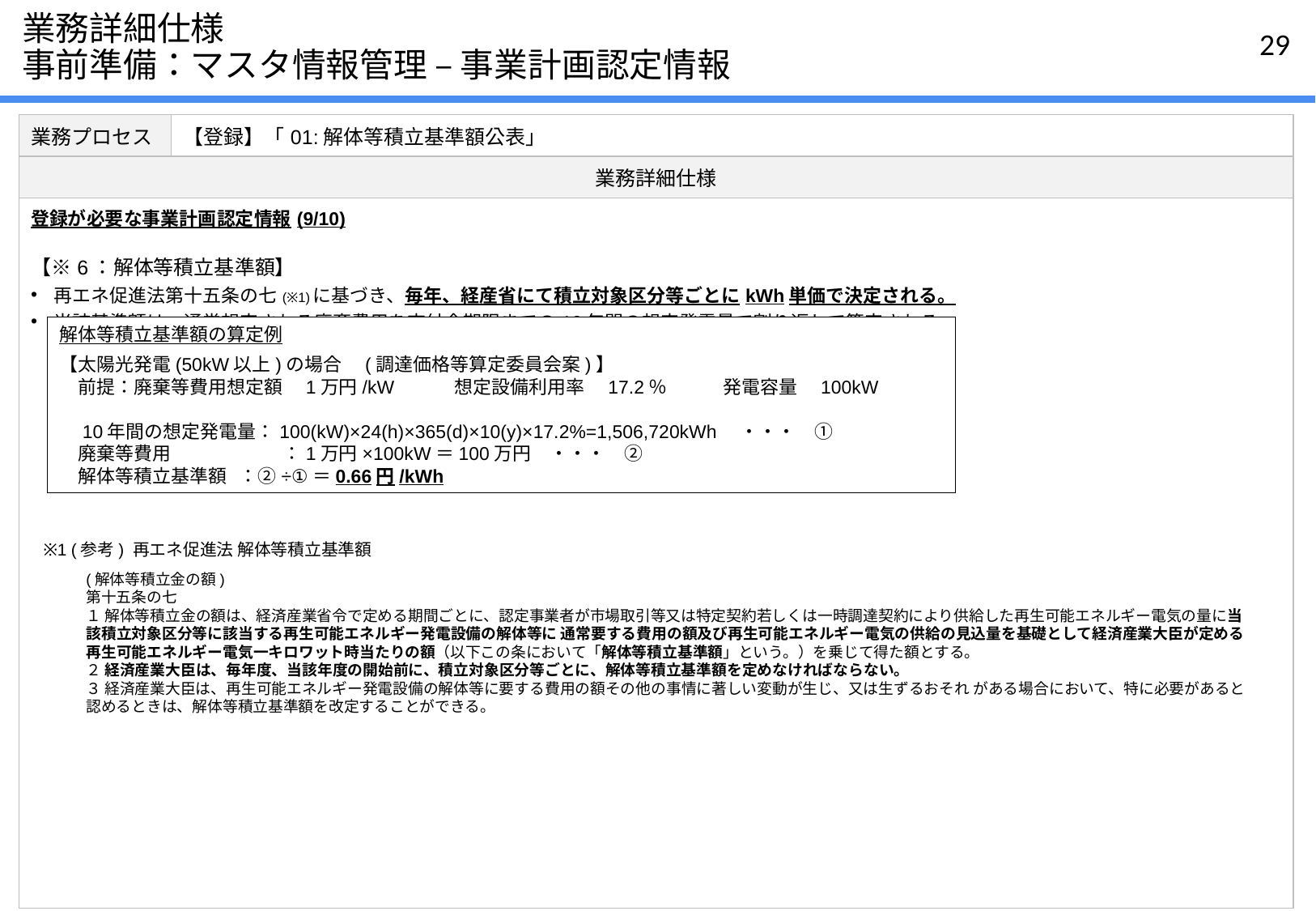

# 業務詳細仕様 事前準備：マスタ情報管理 – 事業計画認定情報
| 業務プロセス | 【登録】「01:解体等積立基準額公表」 |
| --- | --- |
| 業務詳細仕様 |  |
| 登録が必要な事業計画認定情報(9/10) 【※6：解体等積立基準額】 再エネ促進法第十五条の七(※1)に基づき、毎年、経産省にて積立対象区分等ごとにkWh単価で決定される。 当該基準額は、通常想定される廃棄費用を交付金期限までの10年間の想定発電量で割り返して算定される。 |  |
解体等積立基準額の算定例

【太陽光発電(50kW以上)の場合　(調達価格等算定委員会案)】
　前提：廃棄等費用想定額　1万円/kW　　　想定設備利用率　17.2％　　　発電容量　100kW

　10年間の想定発電量：100(kW)×24(h)×365(d)×10(y)×17.2%=1,506,720kWh　・・・　①
　廃棄等費用　　　　　　：1万円×100kW＝100万円　・・・　②
　解体等積立基準額   ：②÷①＝0.66円/kWh
※1 (参考) 再エネ促進法 解体等積立基準額
(解体等積立金の額)
第十五条の七
１ 解体等積立金の額は、経済産業省令で定める期間ごとに、認定事業者が市場取引等又は特定契約若しくは一時調達契約により供給した再生可能エネルギー電気の量に当該積立対象区分等に該当する再生可能エネルギー発電設備の解体等に 通常要する費用の額及び再生可能エネルギー電気の供給の見込量を基礎として経済産業大臣が定める再生可能エネルギー電気一キロワット時当たりの額（以下この条において「解体等積立基準額」という。）を乗じて得た額とする。
２ 経済産業大臣は、毎年度、当該年度の開始前に、積立対象区分等ごとに、解体等積立基準額を定めなければならない。
３ 経済産業大臣は、再生可能エネルギー発電設備の解体等に要する費用の額その他の事情に著しい変動が生じ、又は生ずるおそれ がある場合において、特に必要があると認めるときは、解体等積立基準額を改定することができる。